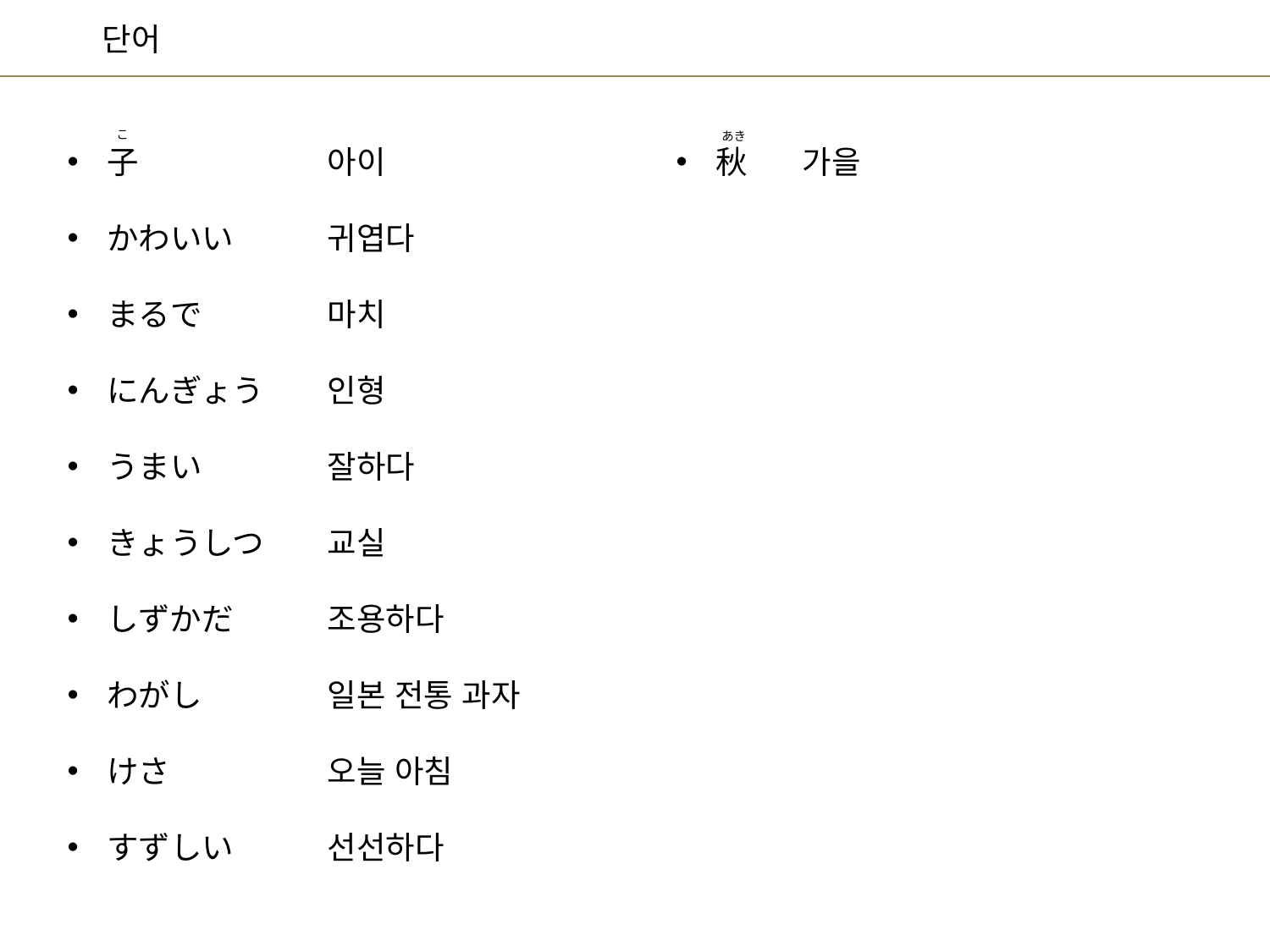

こ
あき
아이

귀엽다

마치

인형

잘하다

교실

조용하다

일본 전통 과자

오늘 아침

선선하다
가을
子

かわいい

まるで

にんぎょう

うまい

きょうしつ

しずかだ

わがし

けさ

すずしい
秋